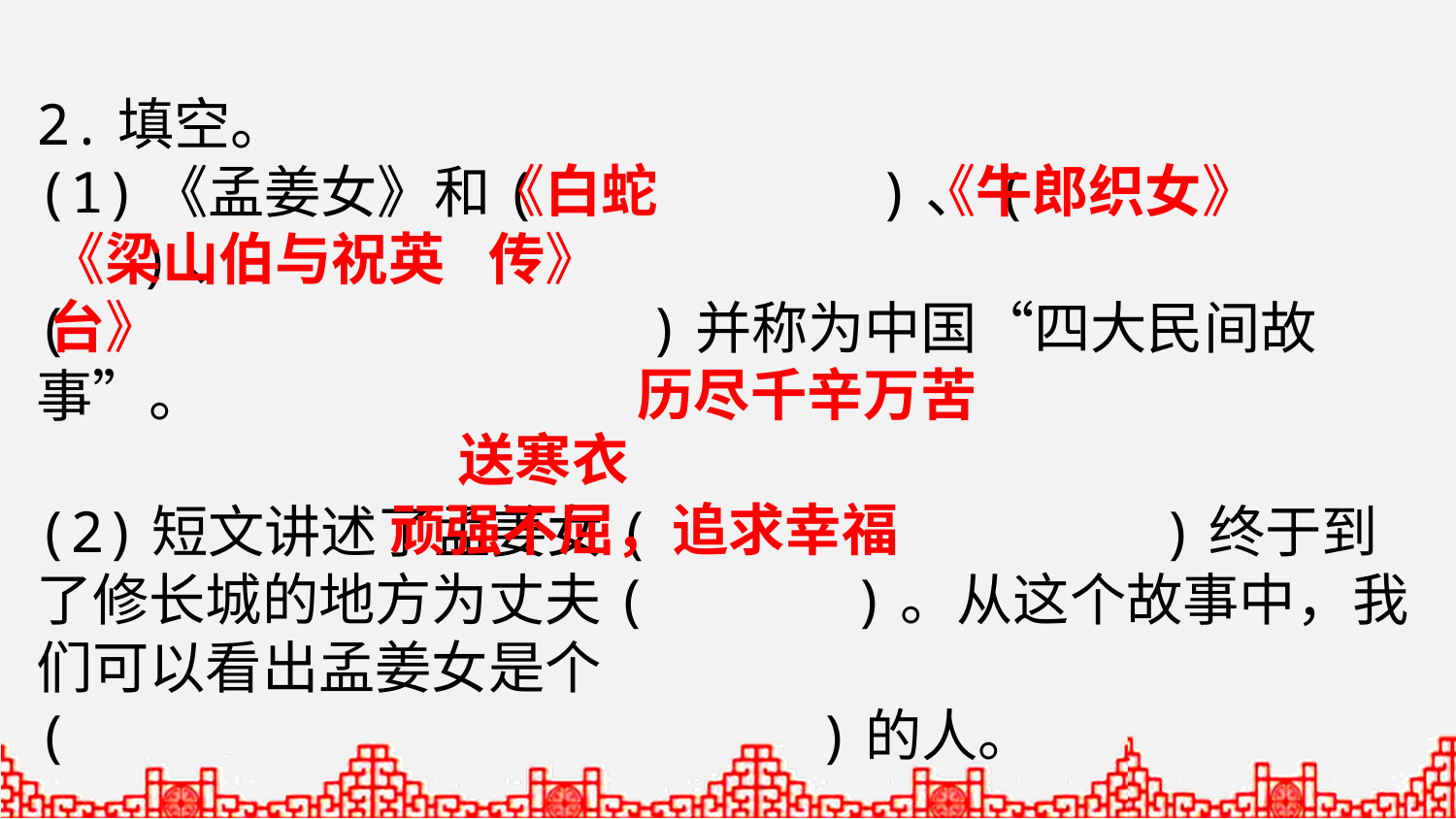

2.填空。
(1)《孟姜女》和(          )、(               )、
(                 )并称为中国“四大民间故事”。

(2)短文讲述了孟姜女(               )终于到了修长城的地方为丈夫(      )。从这个故事中，我们可以看出孟姜女是个(                      )的人。

3.用横线在文中画出孟姜女不畏艰辛，急切寻找丈夫的句子。
《白蛇传》
《牛郎织女》
《梁山伯与祝英台》
历尽千辛万苦
送寒衣
顽强不屈，追求幸福